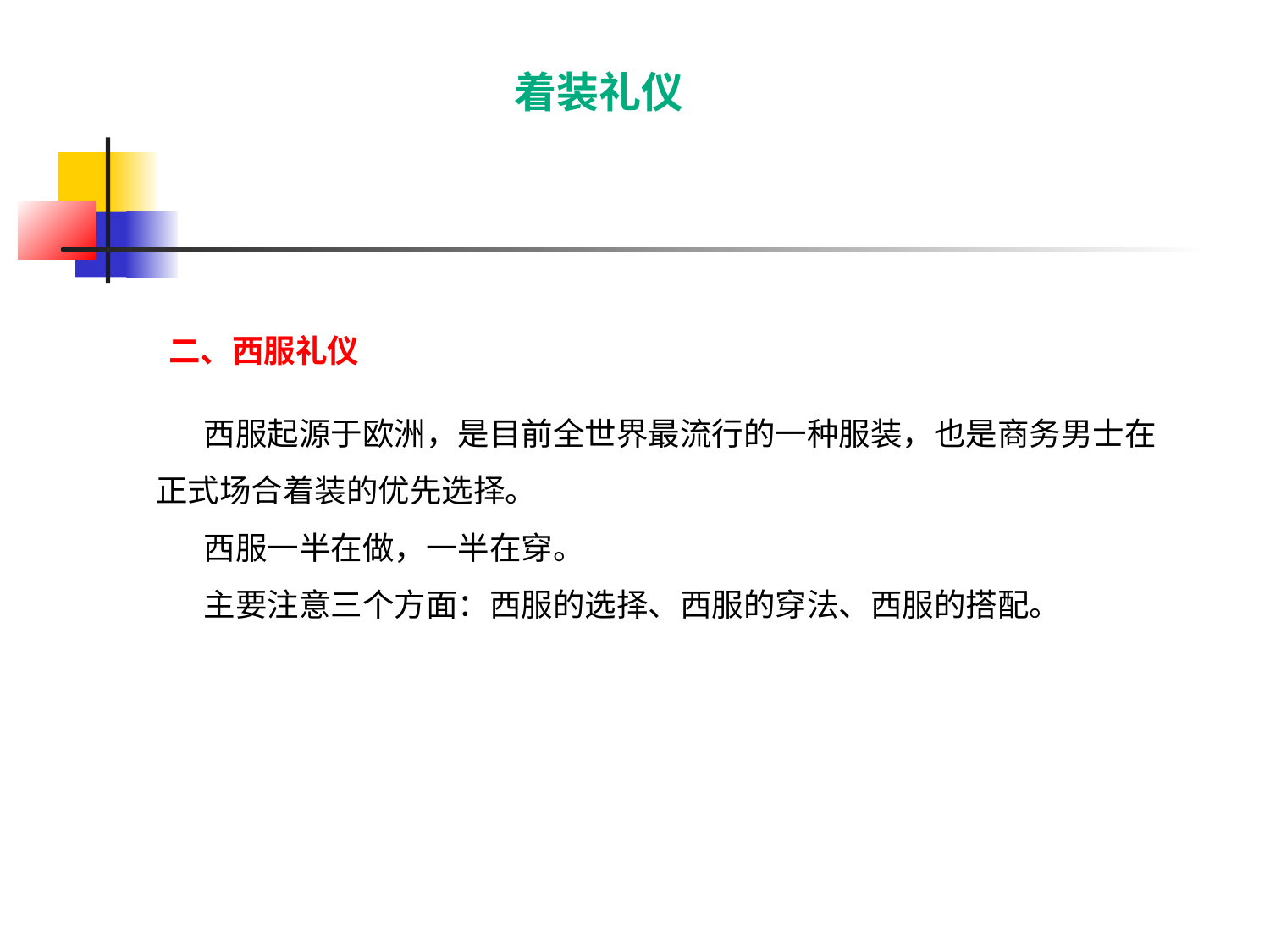

着装礼仪
# 二、西服礼仪
西服起源于欧洲，是目前全世界最流行的一种服装，也是商务男士在正式场合着装的优先选择。
西服一半在做，一半在穿。
主要注意三个方面：西服的选择、西服的穿法、西服的搭配。